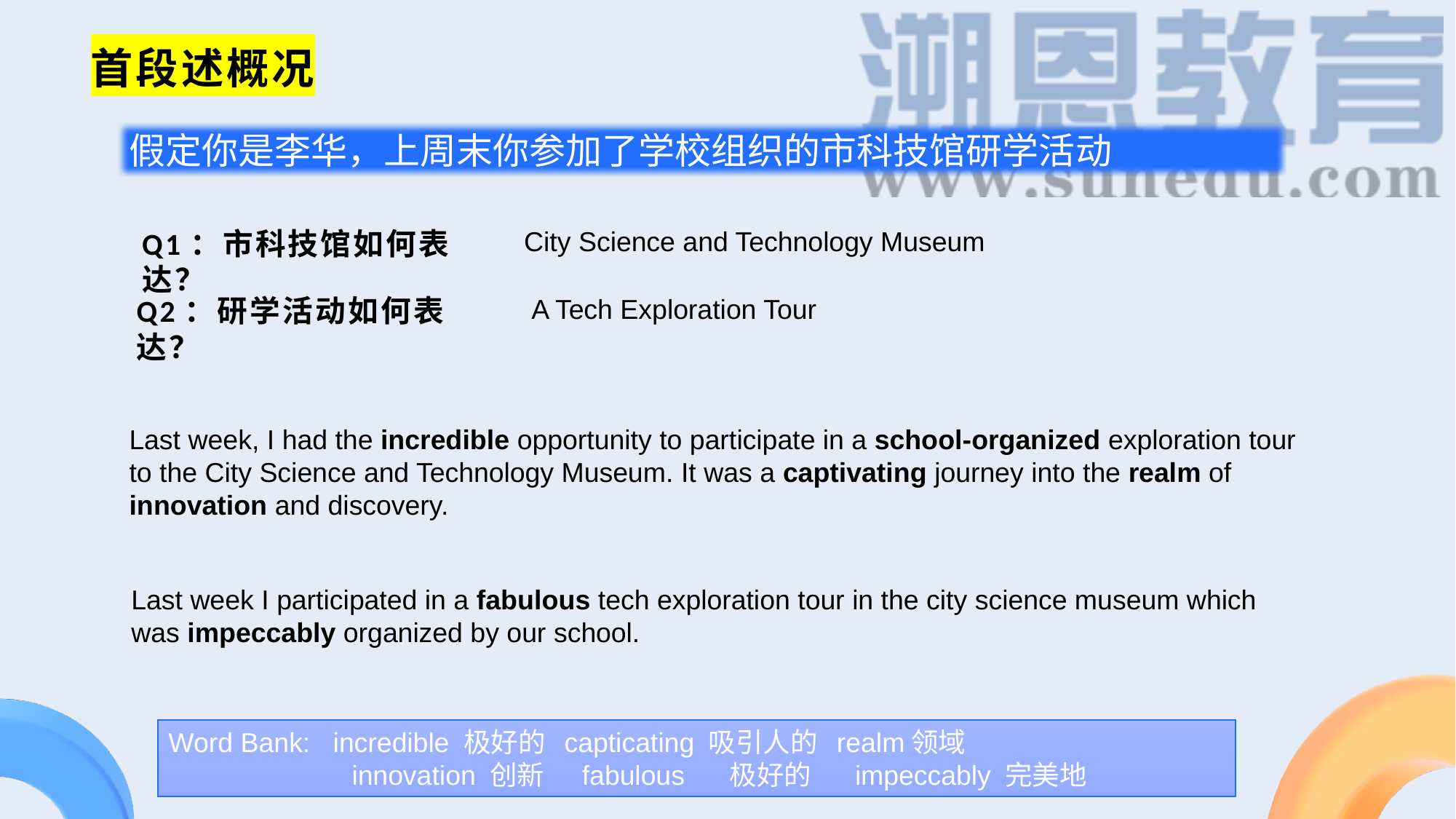

首段述概况

假定你是李华，上周末你参加了学校组织的市科技馆研学活动
Q1：市科技馆如何表达？

City Science and Technology Museum
Q2：研学活动如何表达？

A Tech Exploration Tour
Last week, I had the incredible opportunity to participate in a school-organized exploration tour to the City Science and Technology Museum. It was a captivating journey into the realm of innovation and discovery.
Last week I participated in a fabulous tech exploration tour in the city science museum which was impeccably organized by our school.
Word Bank:   incredible 极好的  capticating 吸引人的  realm领域
                        innovation 创新     fabulous     极好的      impeccably 完美地